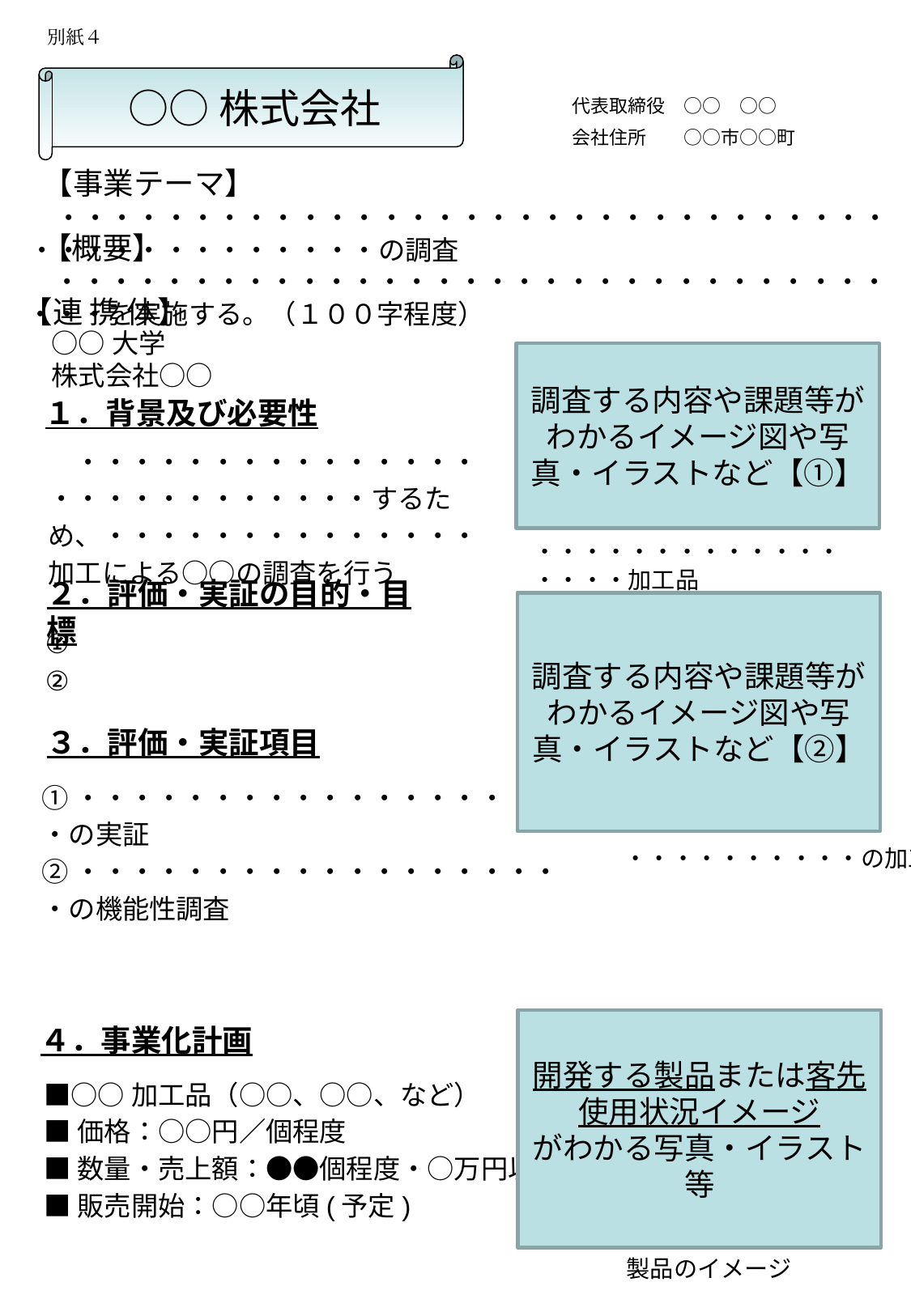

別紙４
○○株式会社
代表取締役　○○　○○
会社住所　　○○市○○町
 【事業テーマ】
　・・・・・・・・・・・・・・・・・・・・・・・・・・・・・・・・・・・・・・・・・・・・の調査
 【概要】
　・・・・・・・・・・・・・・・・・・・・・・・・・・・・・・・・・・を実施する。（１００字程度）
【連 携 体】
○○大学
株式会社○○
調査する内容や課題等がわかるイメージ図や写真・イラストなど【①】
１．背景及び必要性
　・・・・・・・・・・・・・・・・・・・・・・・・・・・するため、・・・・・・・・・・・・・・加工による○○の調査を行う
・・・・・・・・・・・・・・・・・加工品
２．評価・実証の目的・目標
調査する内容や課題等がわかるイメージ図や写真・イラストなど【②】
①
②
３．評価・実証項目
①・・・・・・・・・・・・・・・・・・・の実証
②・・・・・・・・・・・・・・・・・・・の機能性調査
・・・・・・・・・・の加工品
開発する製品または客先使用状況イメージ
がわかる写真・イラスト等
４．事業化計画
■○○加工品（○○、○○、など）
■価格：○○円／個程度
■数量・売上額：●●個程度・○万円以上
■販売開始：○○年頃(予定)
製品のイメージ